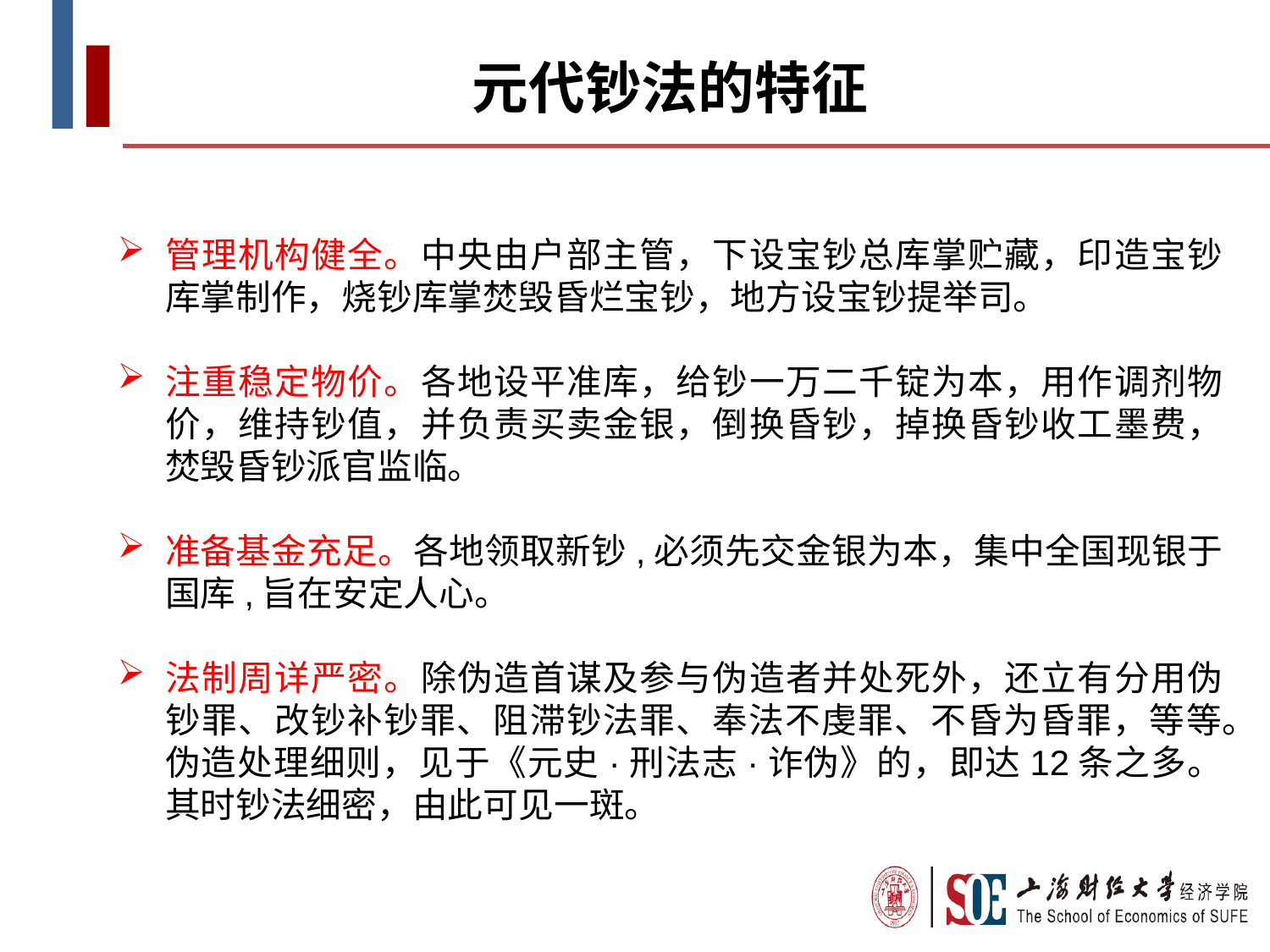

元代钞法的特征
管理机构健全。中央由户部主管，下设宝钞总库掌贮藏，印造宝钞库掌制作，烧钞库掌焚毁昏烂宝钞，地方设宝钞提举司。

注重稳定物价。各地设平准库，给钞一万二千锭为本，用作调剂物价，维持钞值，并负责买卖金银，倒换昏钞，掉换昏钞收工墨费，焚毁昏钞派官监临。

准备基金充足。各地领取新钞,必须先交金银为本，集中全国现银于国库,旨在安定人心。

法制周详严密。除伪造首谋及参与伪造者并处死外，还立有分用伪钞罪、改钞补钞罪、阻滞钞法罪、奉法不虔罪、不昏为昏罪，等等。伪造处理细则，见于《元史·刑法志·诈伪》的，即达12条之多。其时钞法细密，由此可见一斑。